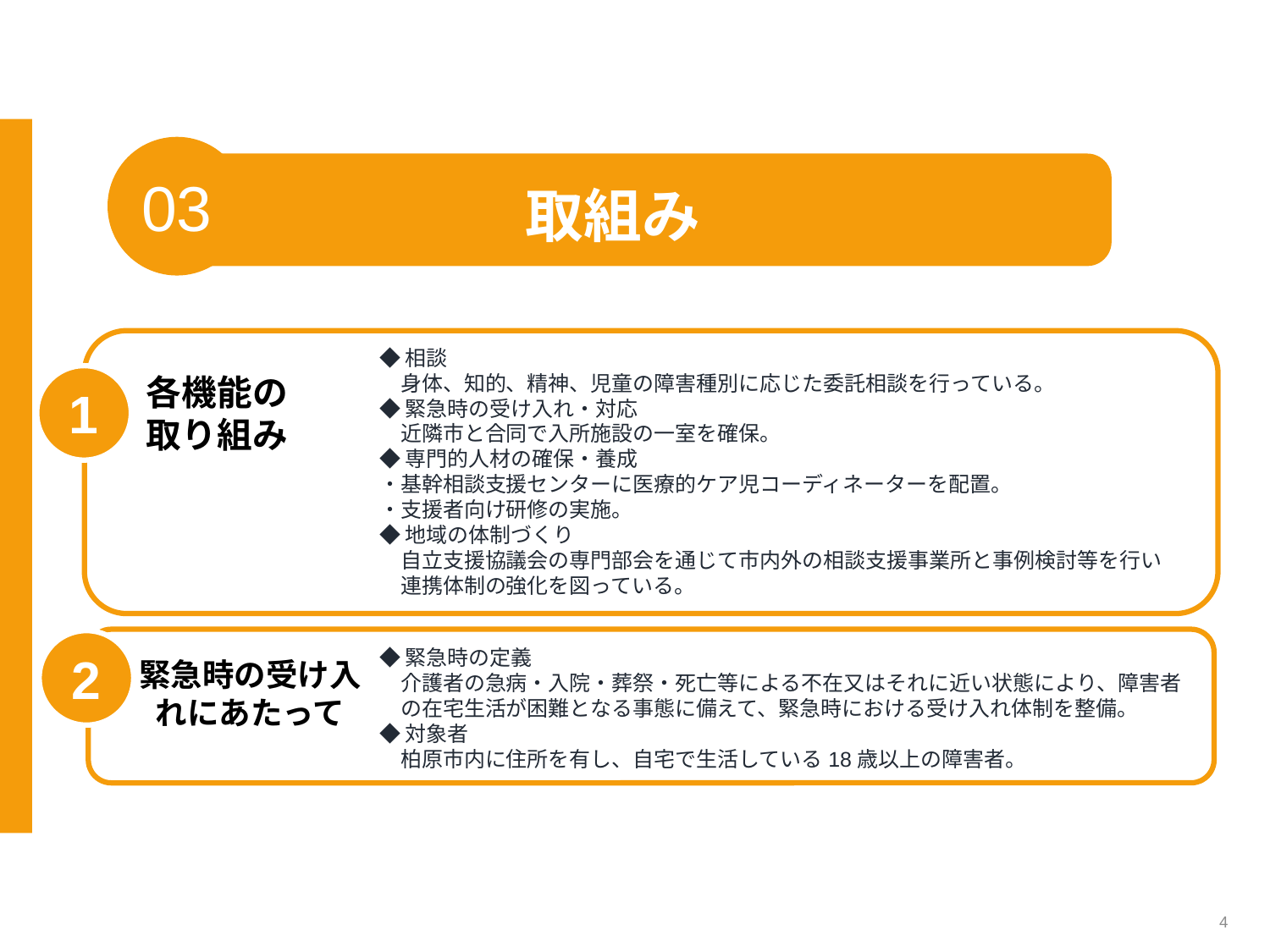

03

取組み

◆相談
　身体、知的、精神、児童の障害種別に応じた委託相談を行っている。
◆緊急時の受け入れ・対応
　近隣市と合同で入所施設の一室を確保。
◆専門的人材の確保・養成
・基幹相談支援センターに医療的ケア児コーディネーターを配置。
・支援者向け研修の実施。
◆地域の体制づくり
　自立支援協議会の専門部会を通じて市内外の相談支援事業所と事例検討等を行い
　連携体制の強化を図っている。
1
各機能の
取り組み

2
◆緊急時の定義
　介護者の急病・入院・葬祭・死亡等による不在又はそれに近い状態により、障害者
　の在宅生活が困難となる事態に備えて、緊急時における受け入れ体制を整備。
◆対象者
　柏原市内に住所を有し、自宅で生活している18歳以上の障害者。
緊急時の受け入
れにあたって
4